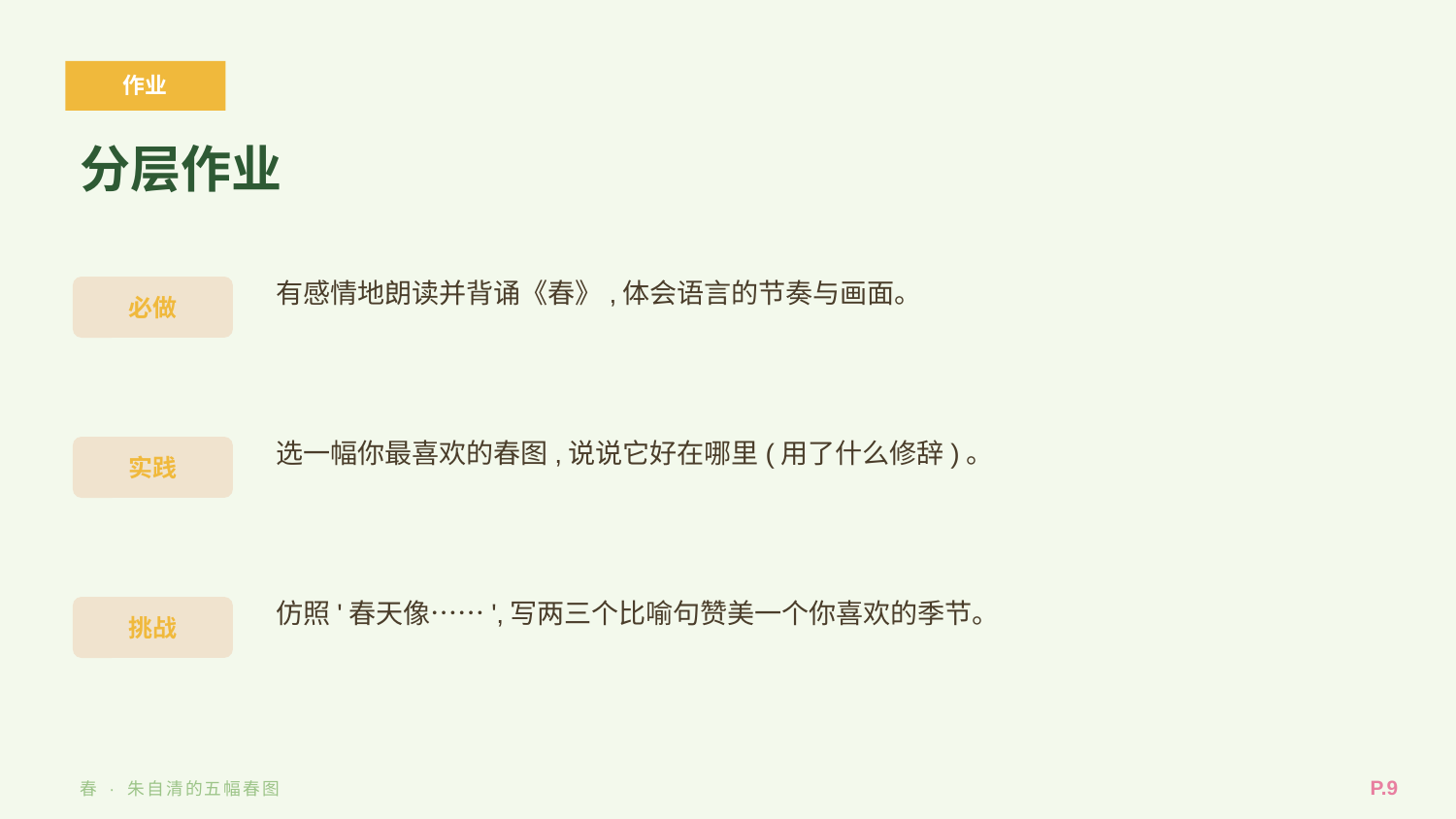

作业

分层作业
有感情地朗读并背诵《春》,体会语言的节奏与画面。
必做

选一幅你最喜欢的春图,说说它好在哪里(用了什么修辞)。
实践

仿照'春天像……',写两三个比喻句赞美一个你喜欢的季节。
挑战

P.9
春 · 朱自清的五幅春图